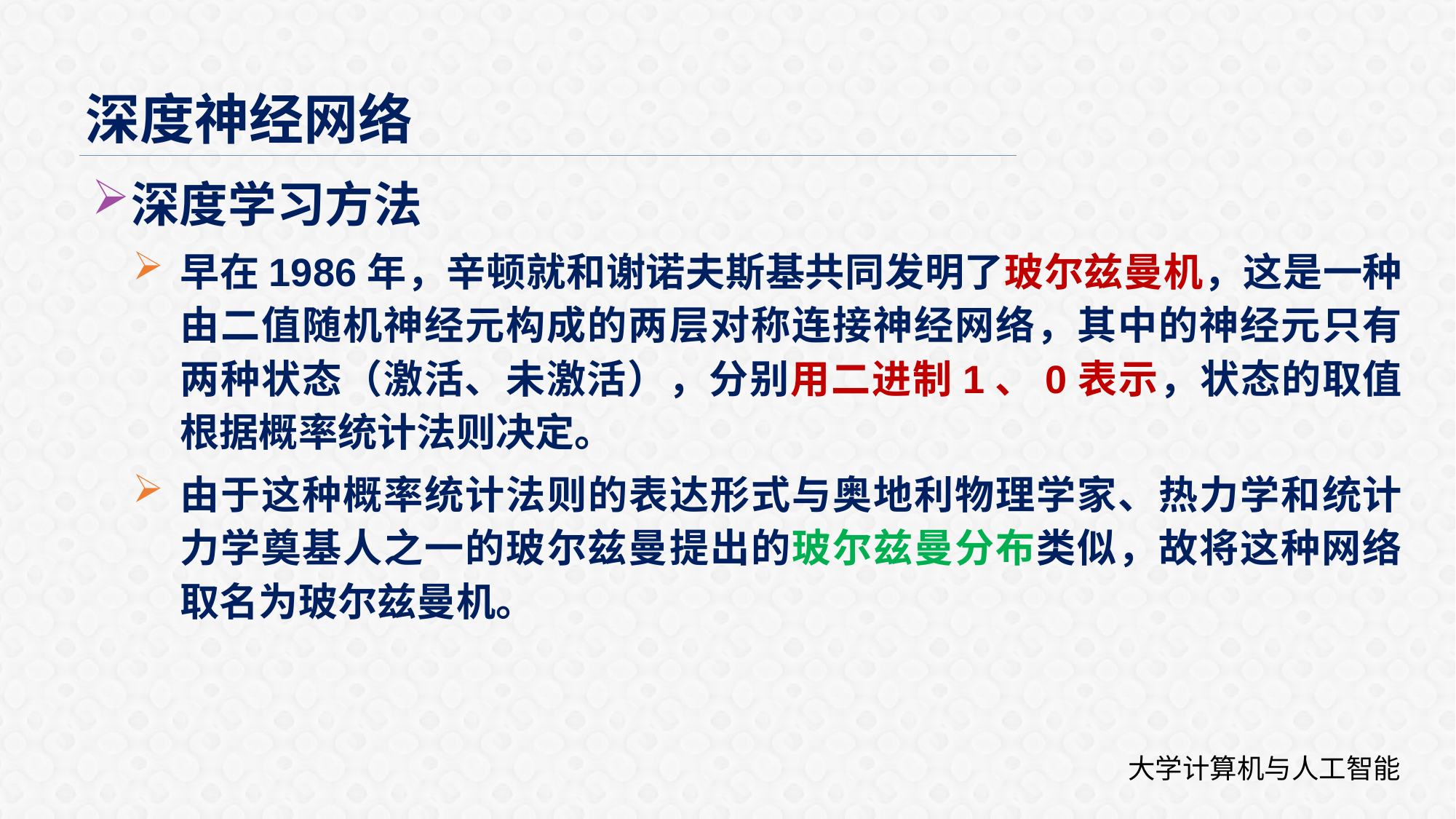

深度神经网络
深度学习方法
早在1986年，辛顿就和谢诺夫斯基共同发明了玻尔兹曼机，这是一种由二值随机神经元构成的两层对称连接神经网络，其中的神经元只有两种状态（激活、未激活），分别用二进制1、0表示，状态的取值根据概率统计法则决定。
由于这种概率统计法则的表达形式与奥地利物理学家、热力学和统计力学奠基人之一的玻尔兹曼提出的玻尔兹曼分布类似，故将这种网络取名为玻尔兹曼机。